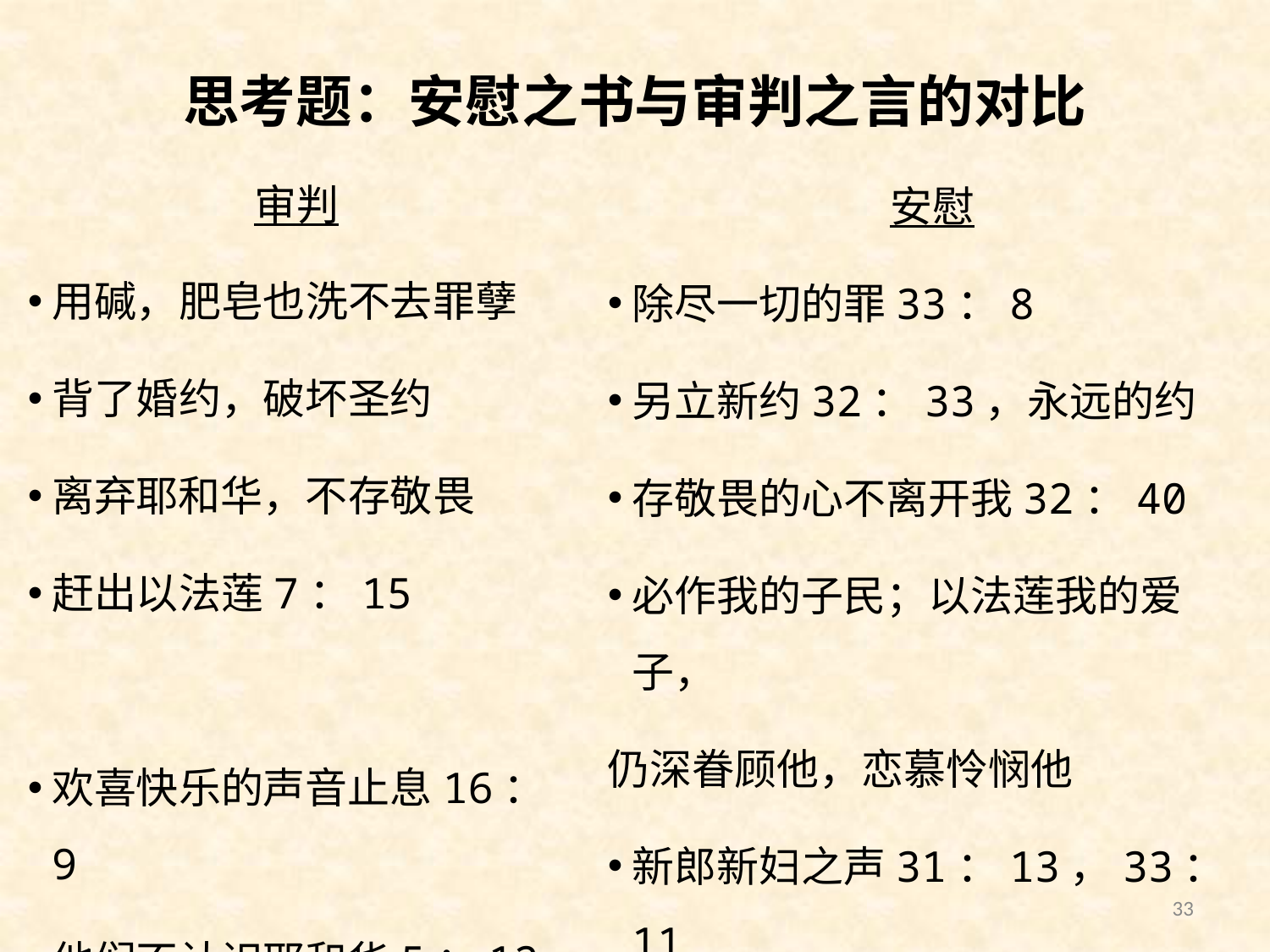

思考题：安慰之书与审判之言的对比
审判
用碱，肥皂也洗不去罪孽
背了婚约，破坏圣约
离弃耶和华，不存敬畏
赶出以法莲7：15

欢喜快乐的声音止息16：9
他们不认识耶和华5：12
安慰
除尽一切的罪33：8
另立新约32：33，永远的约
存敬畏的心不离开我32：40
必作我的子民；以法莲我的爱子，
仍深眷顾他，恋慕怜悯他
新郎新妇之声31：13，33：11
从小到大认识主32：34
33